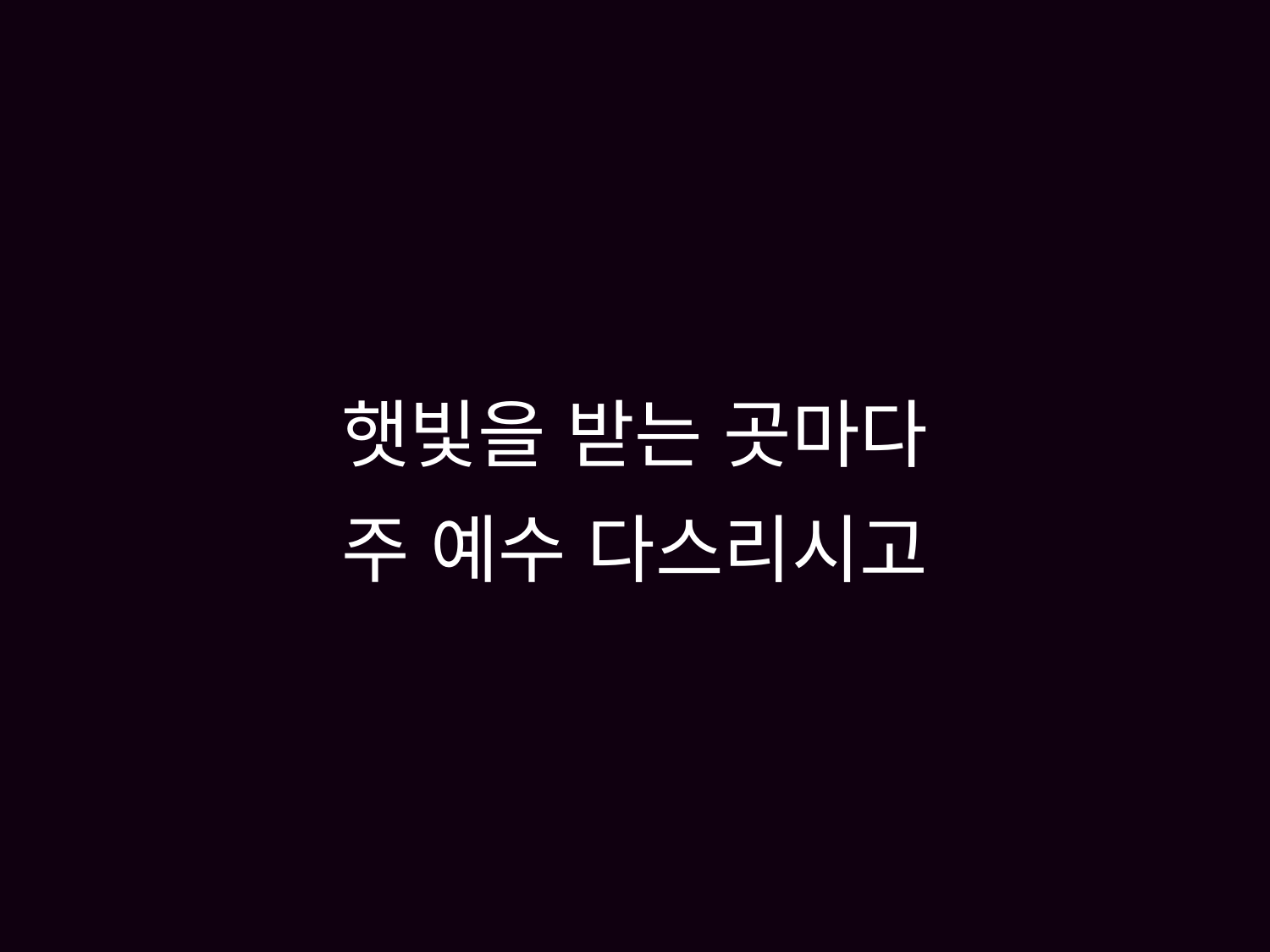

# 햇빛을 받는 곳마다 주 예수 다스리시고